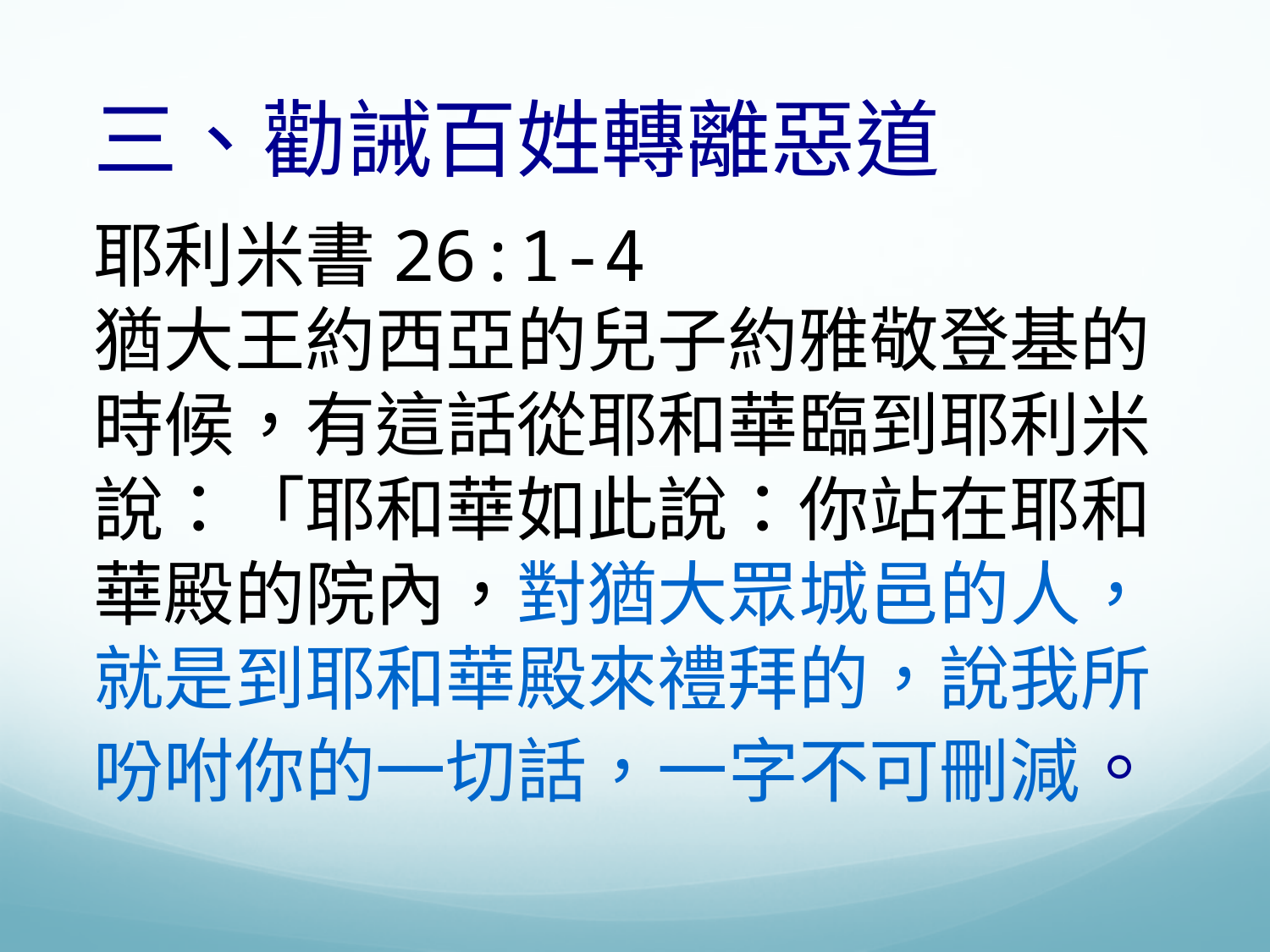

三、勸誡百姓轉離惡道
耶利米書26:1-4
猶大王約西亞的兒子約雅敬登基的時候，有這話從耶和華臨到耶利米說：「耶和華如此說：你站在耶和華殿的院內，對猶大眾城邑的人，就是到耶和華殿來禮拜的，說我所吩咐你的一切話，一字不可刪減。